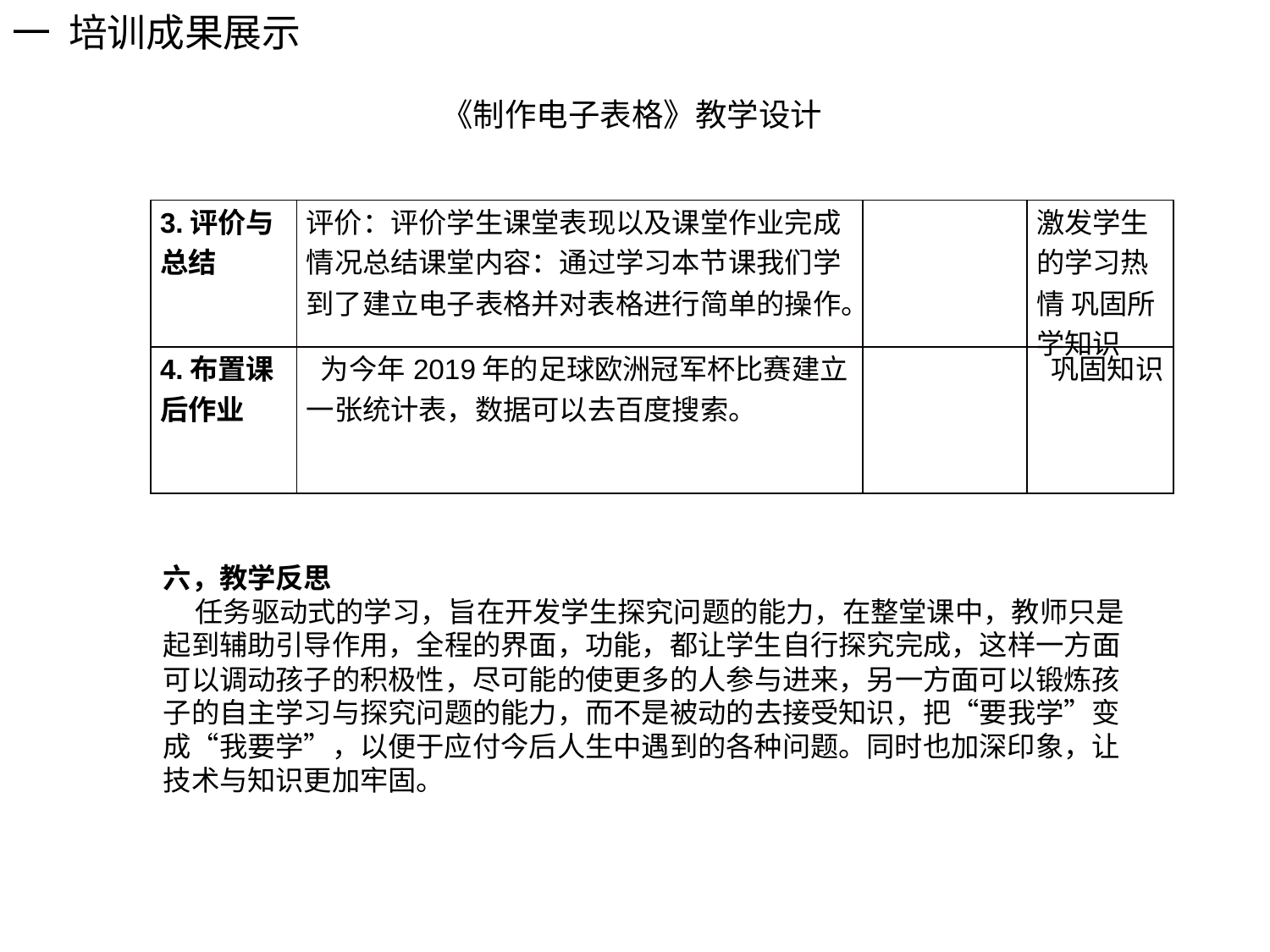

一  培训成果展示
《制作电子表格》教学设计
| 3.评价与总结 | 评价：评价学生课堂表现以及课堂作业完成情况总结课堂内容：通过学习本节课我们学到了建立电子表格并对表格进行简单的操作。 |  | 激发学生的学习热情 巩固所学知识 |
| --- | --- | --- | --- |
| 4.布置课后作业 | 为今年2019年的足球欧洲冠军杯比赛建立一张统计表，数据可以去百度搜索。 |  | 巩固知识 |
六，教学反思    任务驱动式的学习，旨在开发学生探究问题的能力，在整堂课中，教师只是起到辅助引导作用，全程的界面，功能，都让学生自行探究完成，这样一方面可以调动孩子的积极性，尽可能的使更多的人参与进来，另一方面可以锻炼孩子的自主学习与探究问题的能力，而不是被动的去接受知识，把“要我学”变成“我要学”，以便于应付今后人生中遇到的各种问题。同时也加深印象，让技术与知识更加牢固。